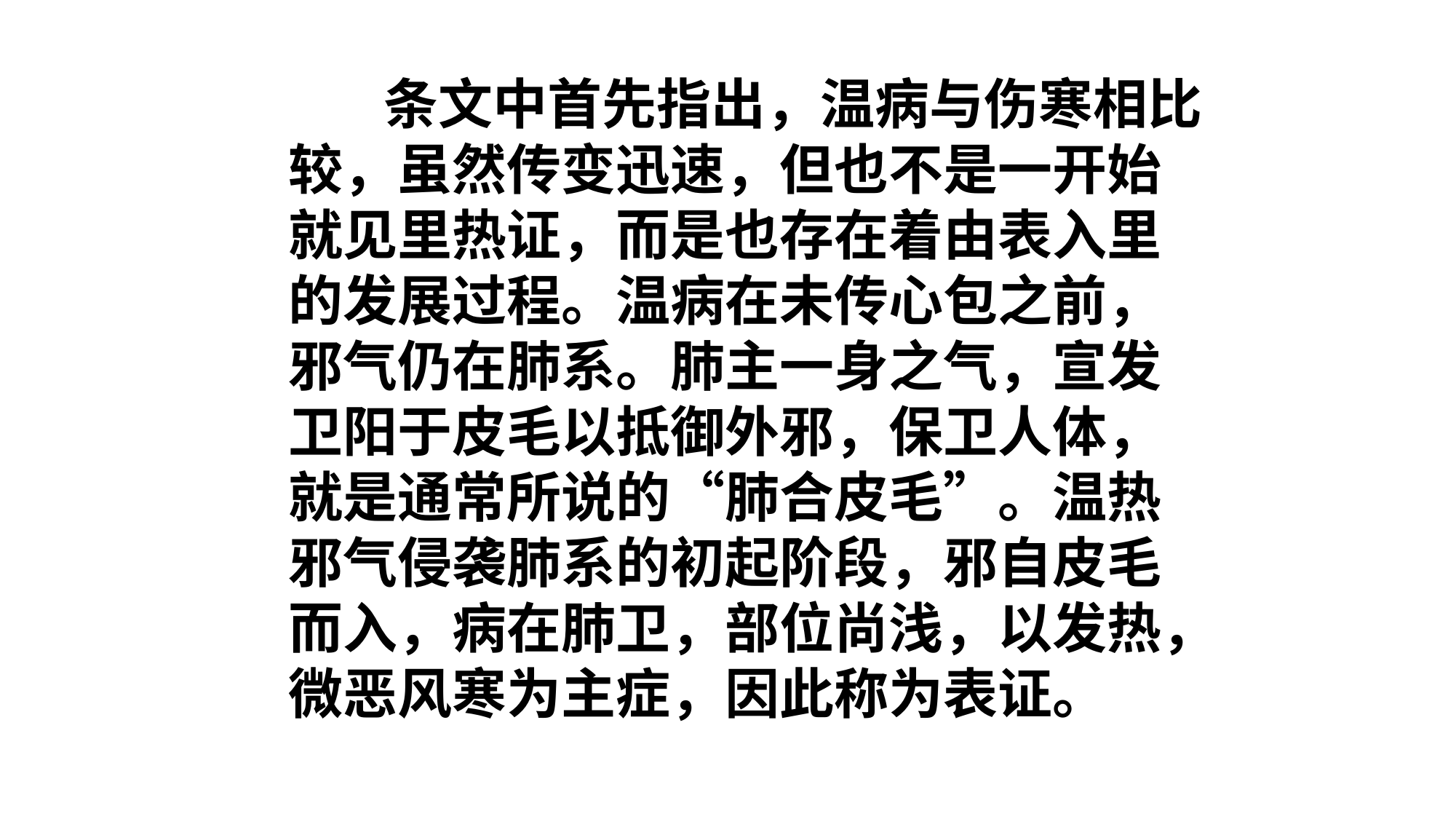

条文中首先指出，温病与伤寒相比较，虽然传变迅速，但也不是一开始就见里热证，而是也存在着由表入里的发展过程。温病在未传心包之前，邪气仍在肺系。肺主一身之气，宣发卫阳于皮毛以抵御外邪，保卫人体，就是通常所说的“肺合皮毛”。温热邪气侵袭肺系的初起阶段，邪自皮毛而入，病在肺卫，部位尚浅，以发热，微恶风寒为主症，因此称为表证。